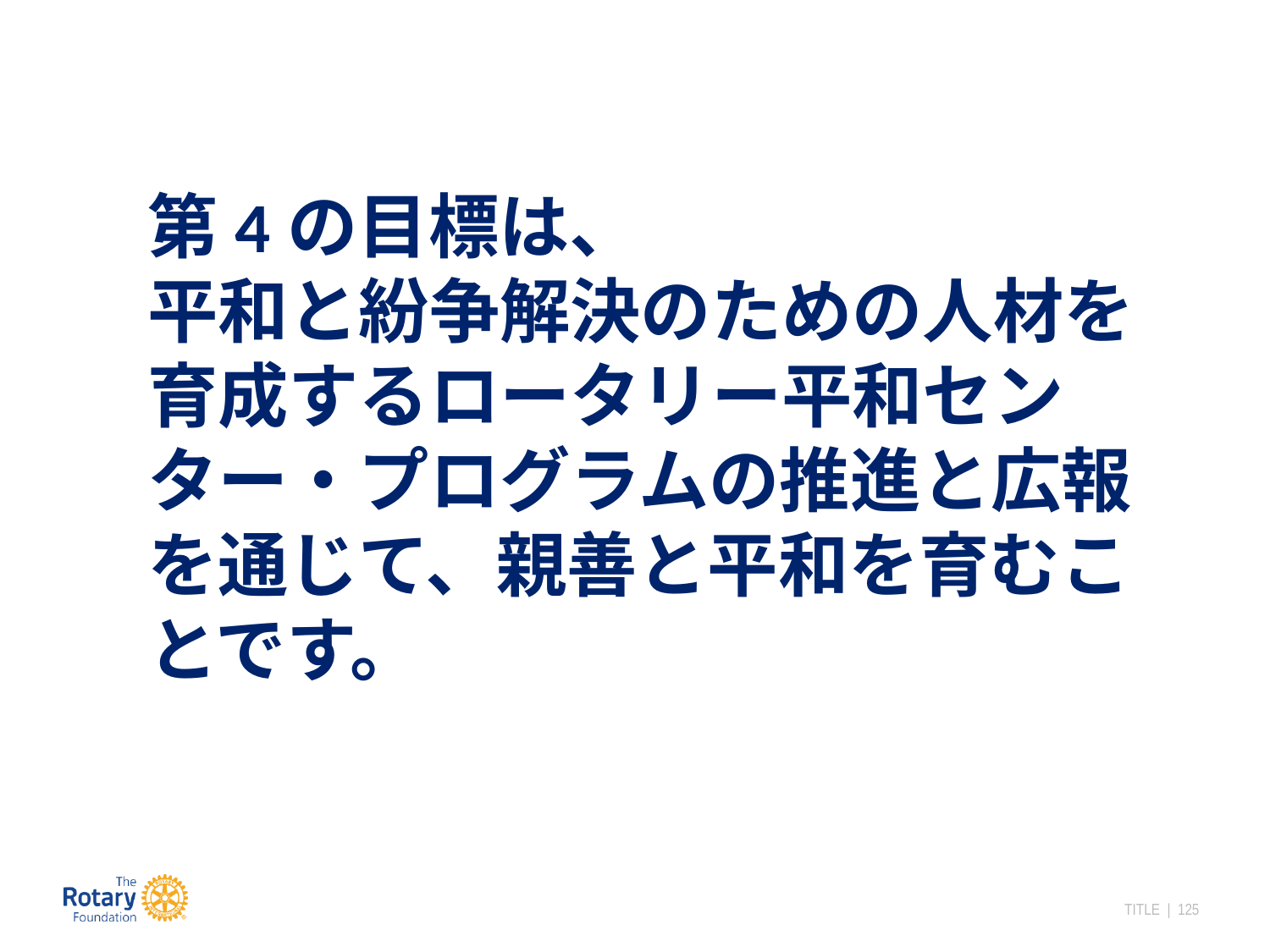

第4の目標は、
平和と紛争解決のための人材を育成するロータリー平和センター・プログラムの推進と広報を通じて、親善と平和を育むことです。